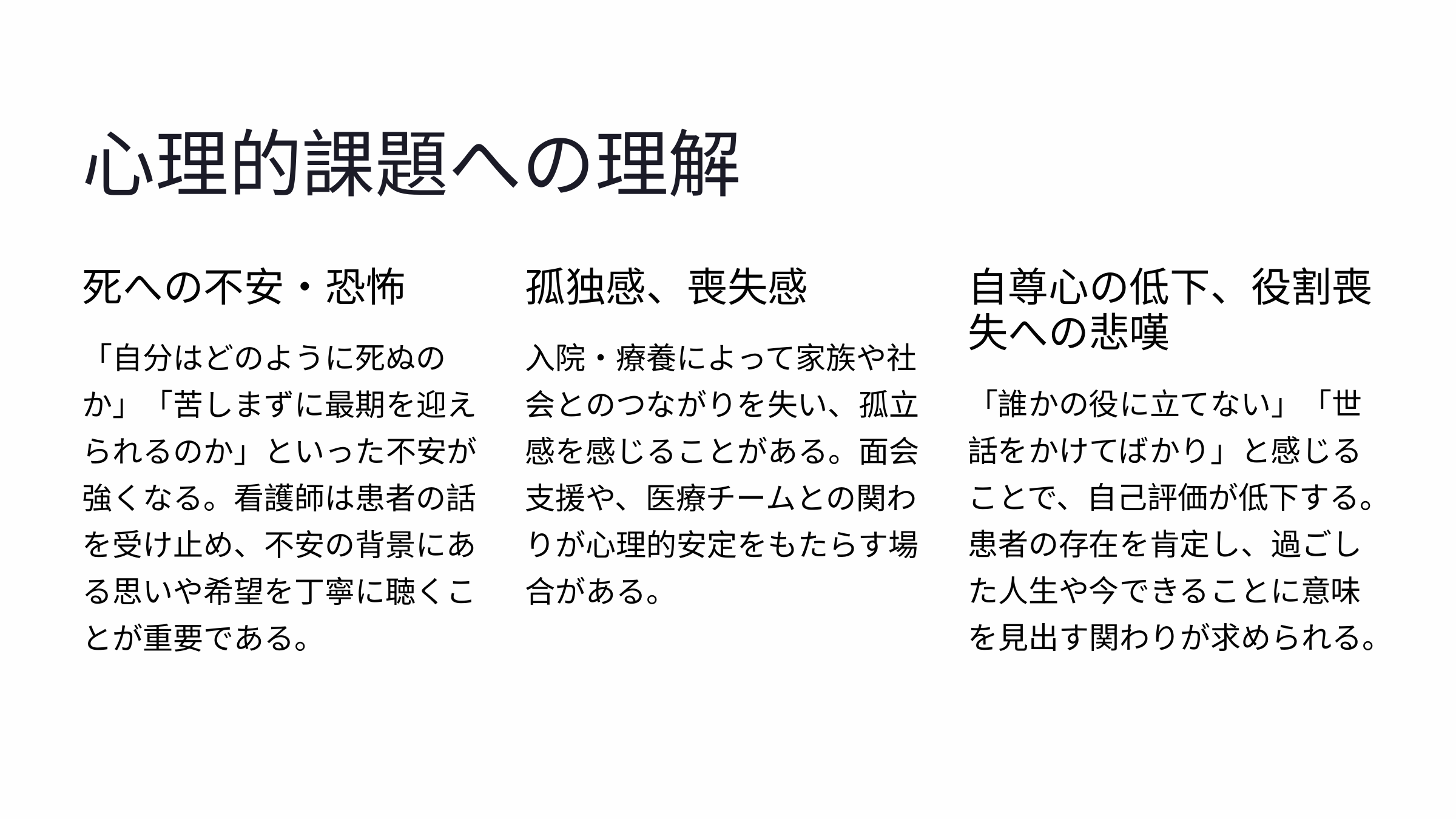

心理的課題への理解
死への不安・恐怖
孤独感、喪失感
自尊心の低下、役割喪失への悲嘆
「自分はどのように死ぬのか」「苦しまずに最期を迎えられるのか」といった不安が強くなる。看護師は患者の話を受け止め、不安の背景にある思いや希望を丁寧に聴くことが重要である。
入院・療養によって家族や社会とのつながりを失い、孤立感を感じることがある。面会支援や、医療チームとの関わりが心理的安定をもたらす場合がある。
「誰かの役に立てない」「世話をかけてばかり」と感じることで、自己評価が低下する。患者の存在を肯定し、過ごした人生や今できることに意味を見出す関わりが求められる。